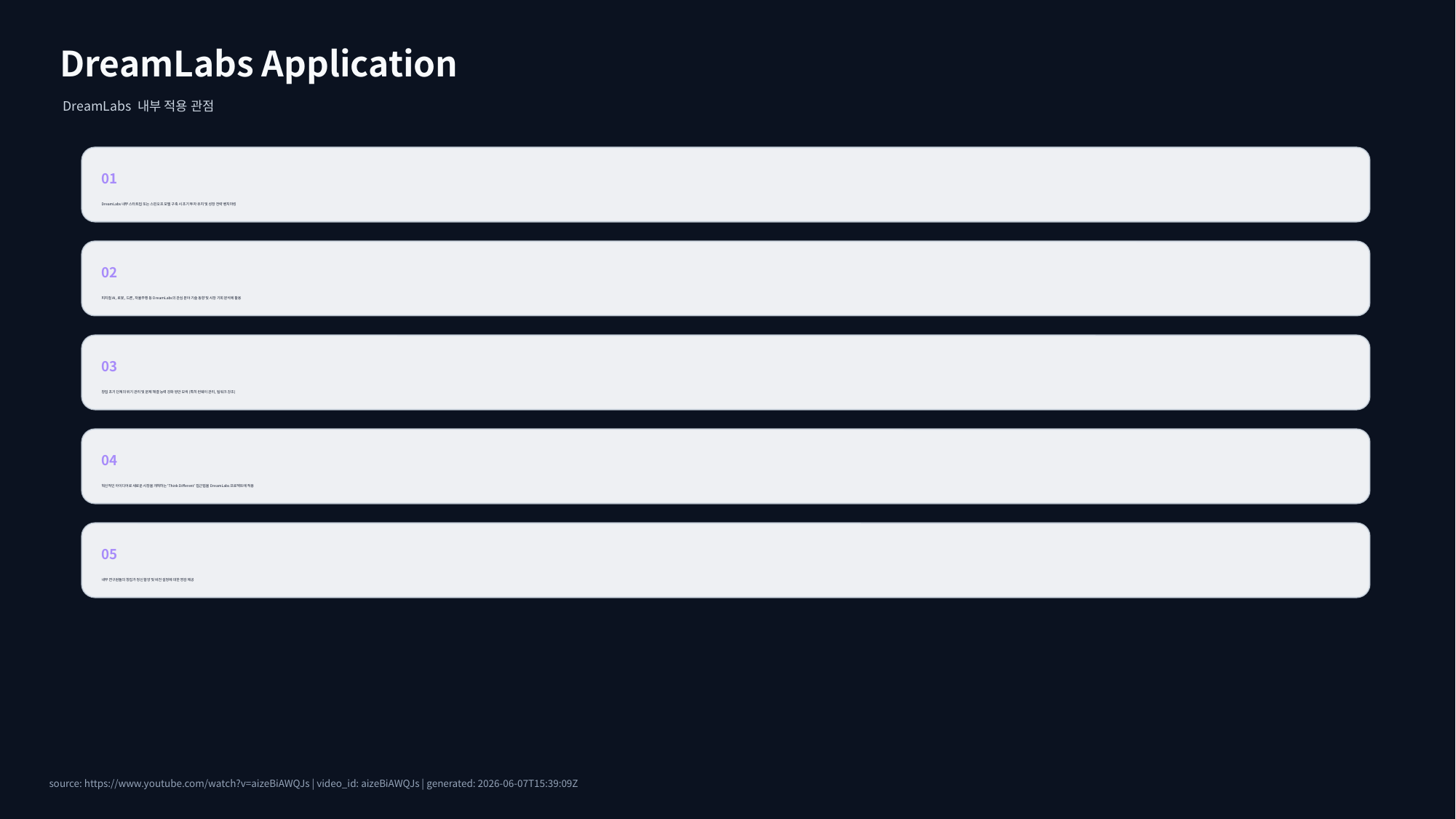

DreamLabs Application
DreamLabs 내부 적용 관점

01
DreamLabs 내부 스타트업 또는 스핀오프 모델 구축 시 초기 투자 유치 및 성장 전략 벤치마킹

02
피지컬 AI, 로봇, 드론, 자율주행 등 DreamLabs의 관심 분야 기술 동향 및 시장 기회 분석에 활용

03
창업 초기 단계의 위기 관리 및 문제 해결 능력 강화 방안 모색 (특히 런웨이 관리, 팀워크 강조)

04
혁신적인 아이디어로 새로운 시장을 개척하는 'Think Different' 접근법을 DreamLabs 프로젝트에 적용

05
내부 연구원들의 창업가 정신 함양 및 비전 설정에 대한 영감 제공
source: https://www.youtube.com/watch?v=aizeBiAWQJs | video_id: aizeBiAWQJs | generated: 2026-06-07T15:39:09Z